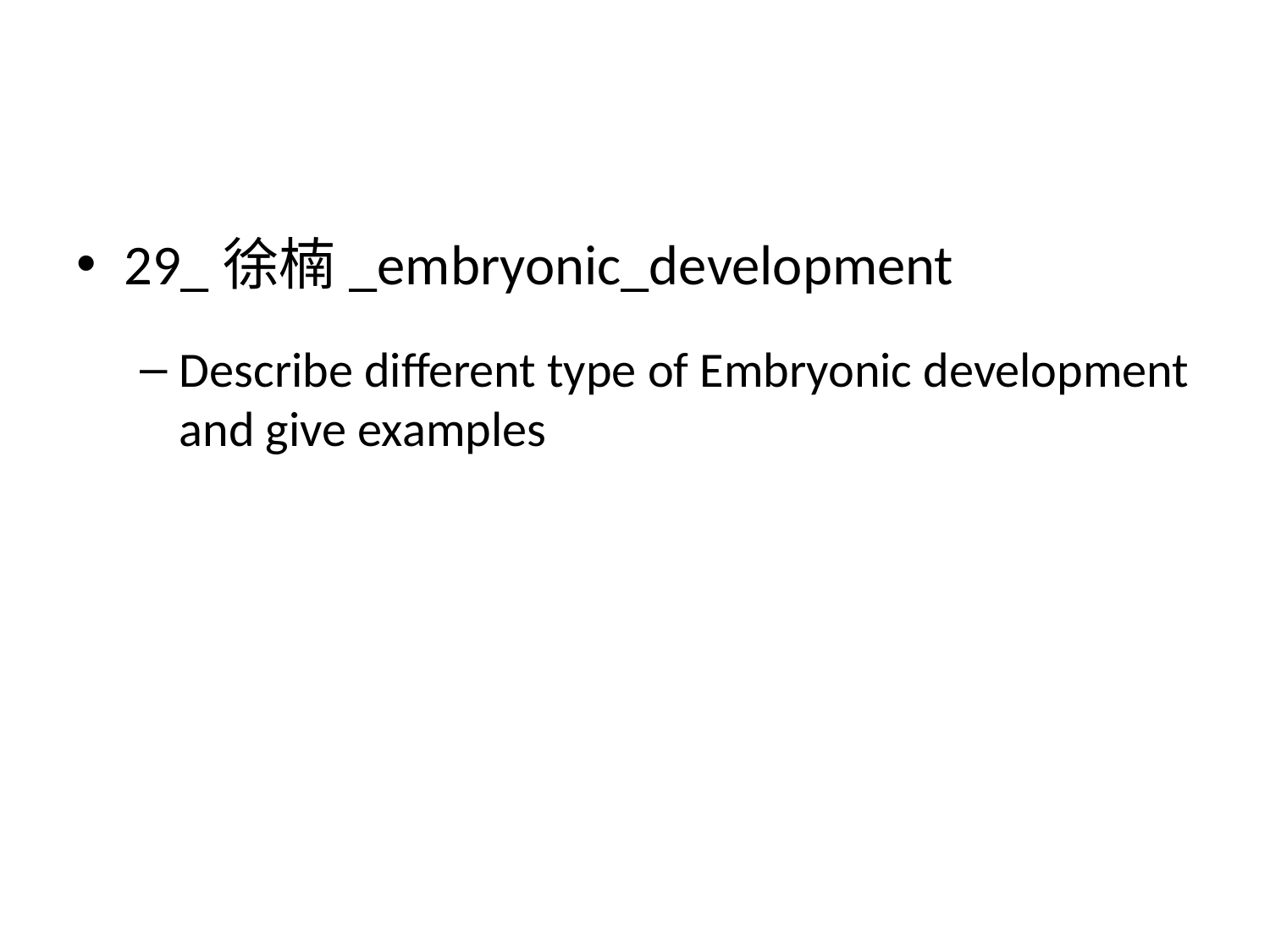

29_徐楠_embryonic_development
Describe different type of Embryonic development and give examples